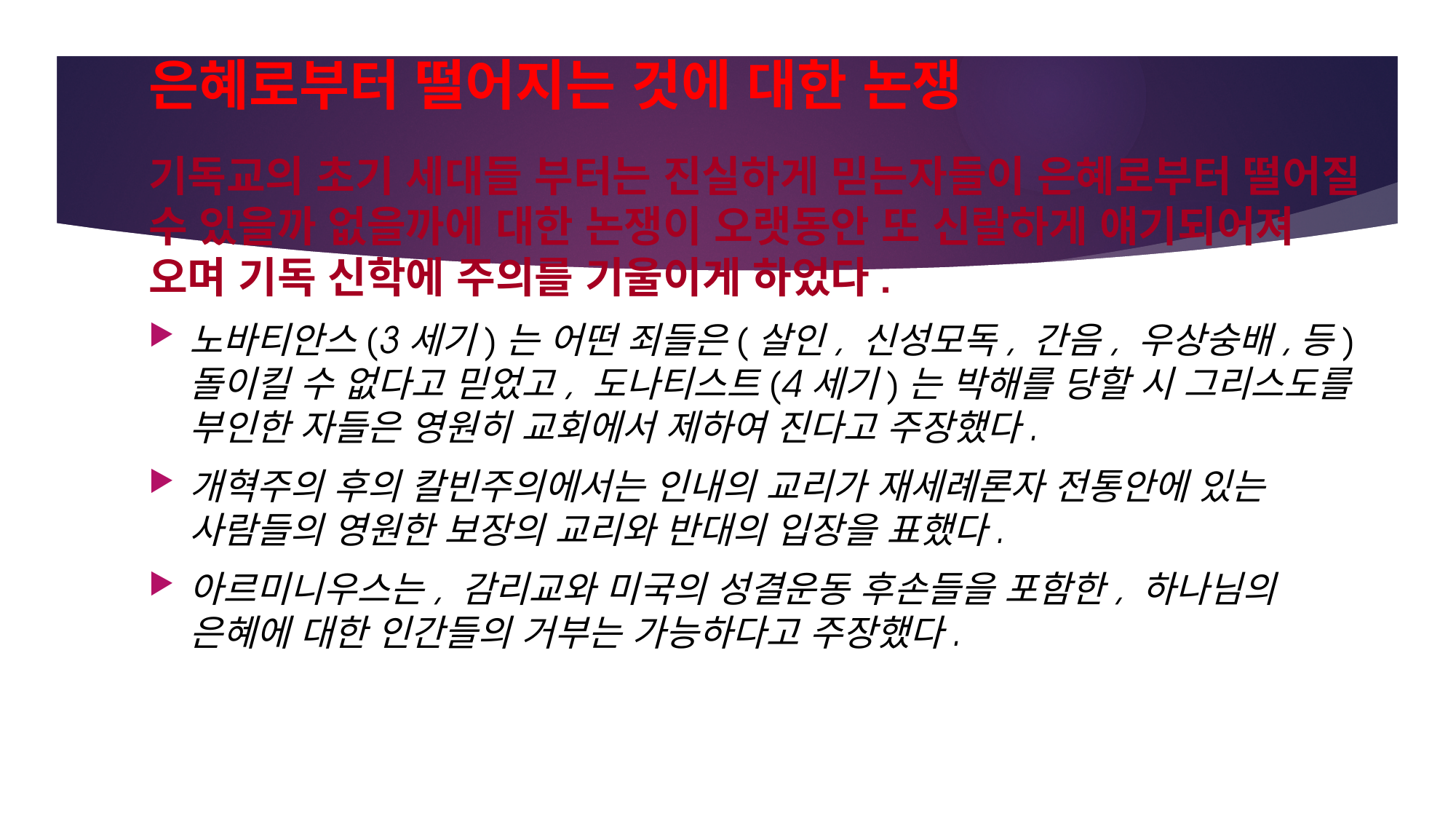

# 은혜로부터 떨어지는 것에 대한 논쟁
기독교의 초기 세대들 부터는 진실하게 믿는자들이 은혜로부터 떨어질 수 있을까 없을까에 대한 논쟁이 오랫동안 또 신랄하게 얘기되어져 오며 기독 신학에 주의를 기울이게 하었다.
노바티안스(3세기)는 어떤 죄들은(살인, 신성모독, 간음, 우상숭배,등) 돌이킬 수 없다고 믿었고, 도나티스트(4세기)는 박해를 당할 시 그리스도를 부인한 자들은 영원히 교회에서 제하여 진다고 주장했다.
개혁주의 후의 칼빈주의에서는 인내의 교리가 재세례론자 전통안에 있는 사람들의 영원한 보장의 교리와 반대의 입장을 표했다.
아르미니우스는, 감리교와 미국의 성결운동 후손들을 포함한, 하나님의 은혜에 대한 인간들의 거부는 가능하다고 주장했다.